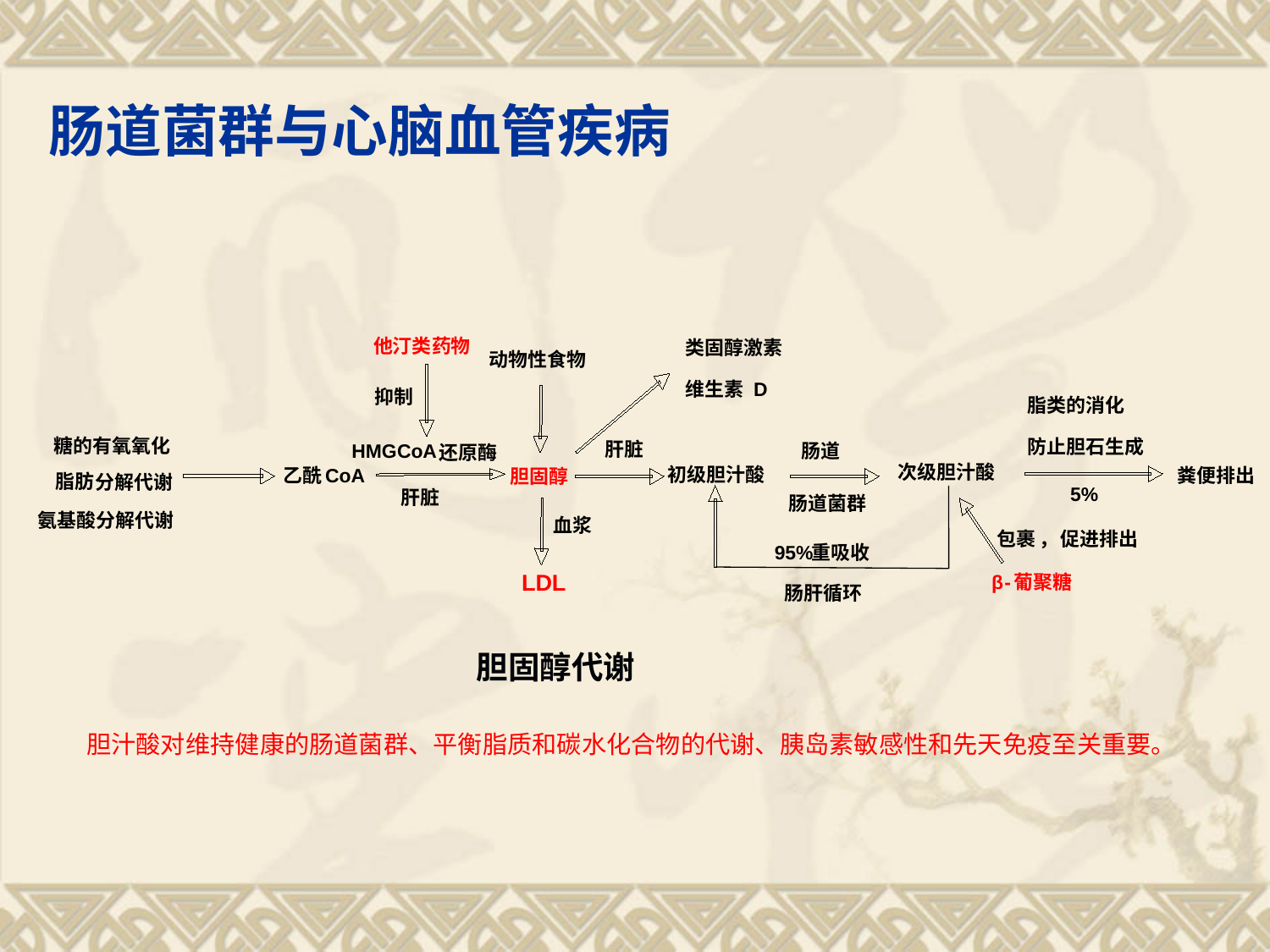

肠道菌群与心脑血管疾病

他汀类药物
类固醇激素

动物性食物

维生素
D

抑制

脂类的消化

糖的有氧氧化

防止胆石生成

肝脏

肠道

HMGCoA
还原酶

次级胆汁酸

初级胆汁酸

乙酰
CoA

粪便排出

胆固醇

脂肪
分解代谢

5%

肝脏

肠道菌群

氨基酸
分解代谢
血浆

包裹
，
促进排出

95%
重吸收

LDL
β
-
葡聚糖

肠肝循环

胆固醇代谢
胆汁酸对维持健康的肠道菌群、平衡脂质和碳水化合物的代谢、胰岛素敏感性和先天免疫至关重要。